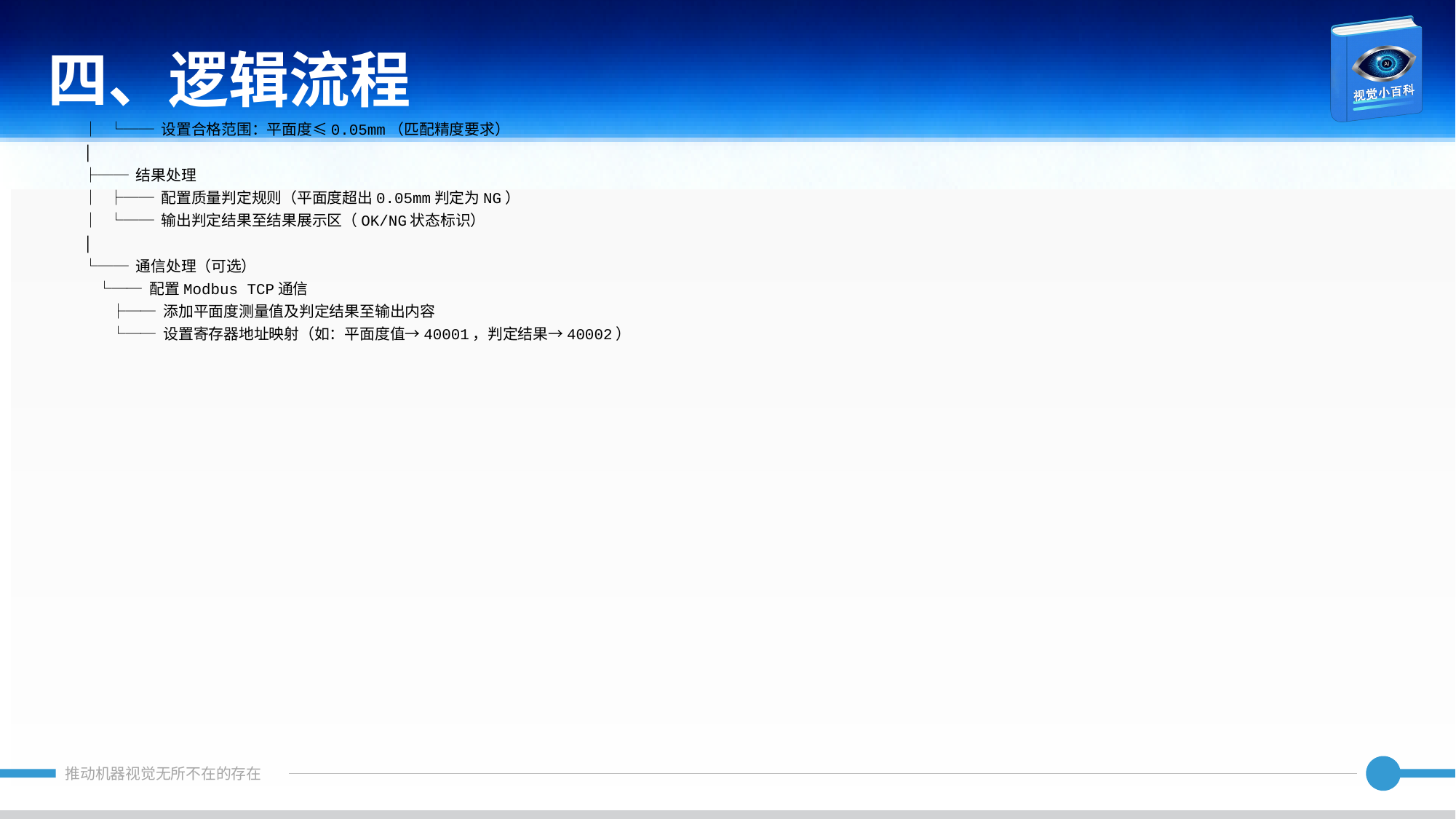

四、逻辑流程

│   └── 设置合格范围：平面度≤0.05mm（匹配精度要求）
│
├── 结果处理
│   ├── 配置质量判定规则（平面度超出0.05mm判定为NG）
│   └── 输出判定结果至结果展示区（OK/NG状态标识）
│
└── 通信处理（可选）
    └── 配置Modbus TCP通信
        ├── 添加平面度测量值及判定结果至输出内容
        └── 设置寄存器地址映射（如：平面度值→40001，判定结果→40002）
9